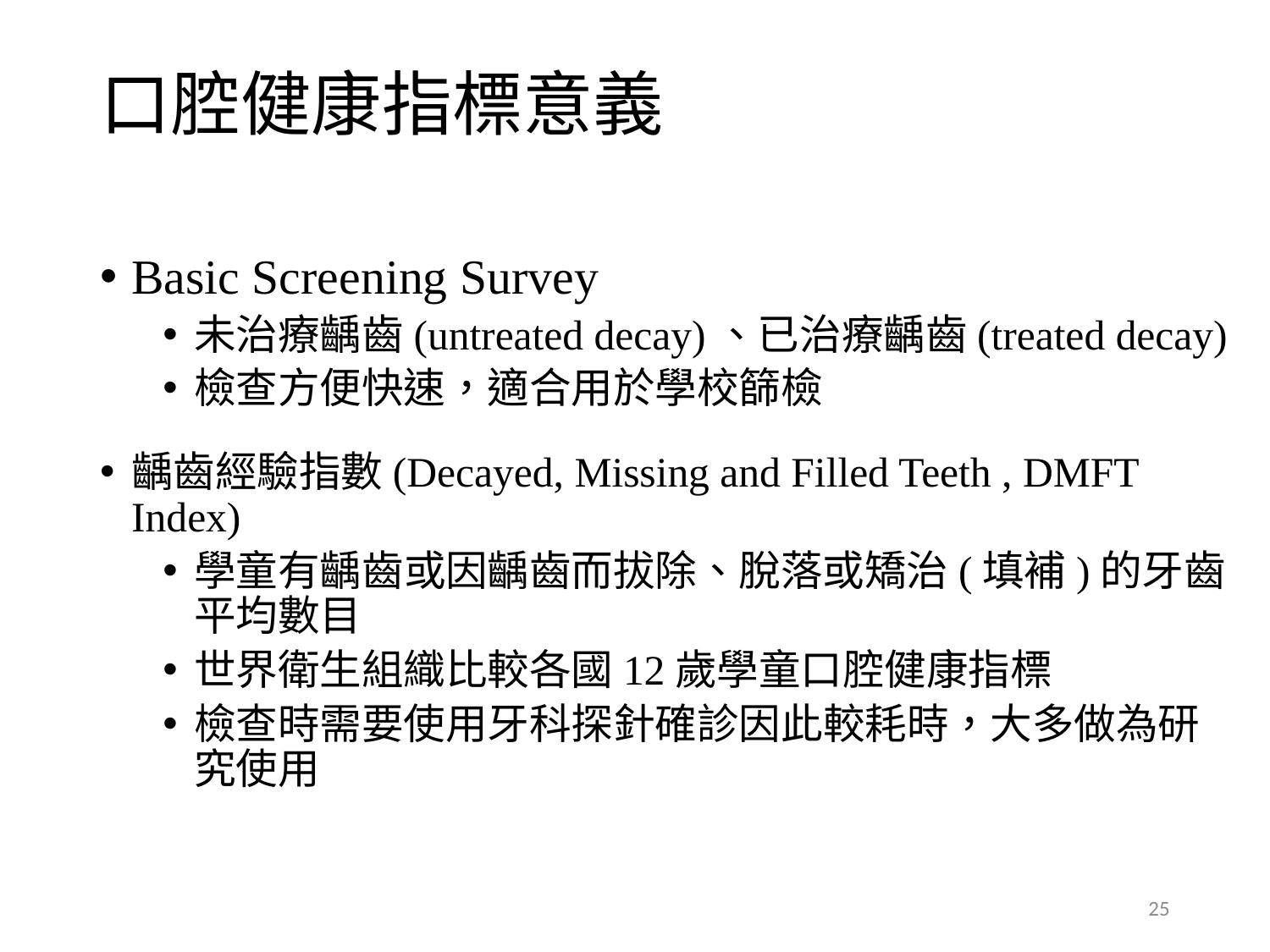

# 口腔健康指標意義
Basic Screening Survey
未治療齲齒(untreated decay)、已治療齲齒(treated decay)
檢查方便快速，適合用於學校篩檢
齲齒經驗指數(Decayed, Missing and Filled Teeth , DMFT Index)
學童有齲齒或因齲齒而拔除、脫落或矯治(填補)的牙齒平均數目
世界衛生組織比較各國12歲學童口腔健康指標
檢查時需要使用牙科探針確診因此較耗時，大多做為研究使用
25